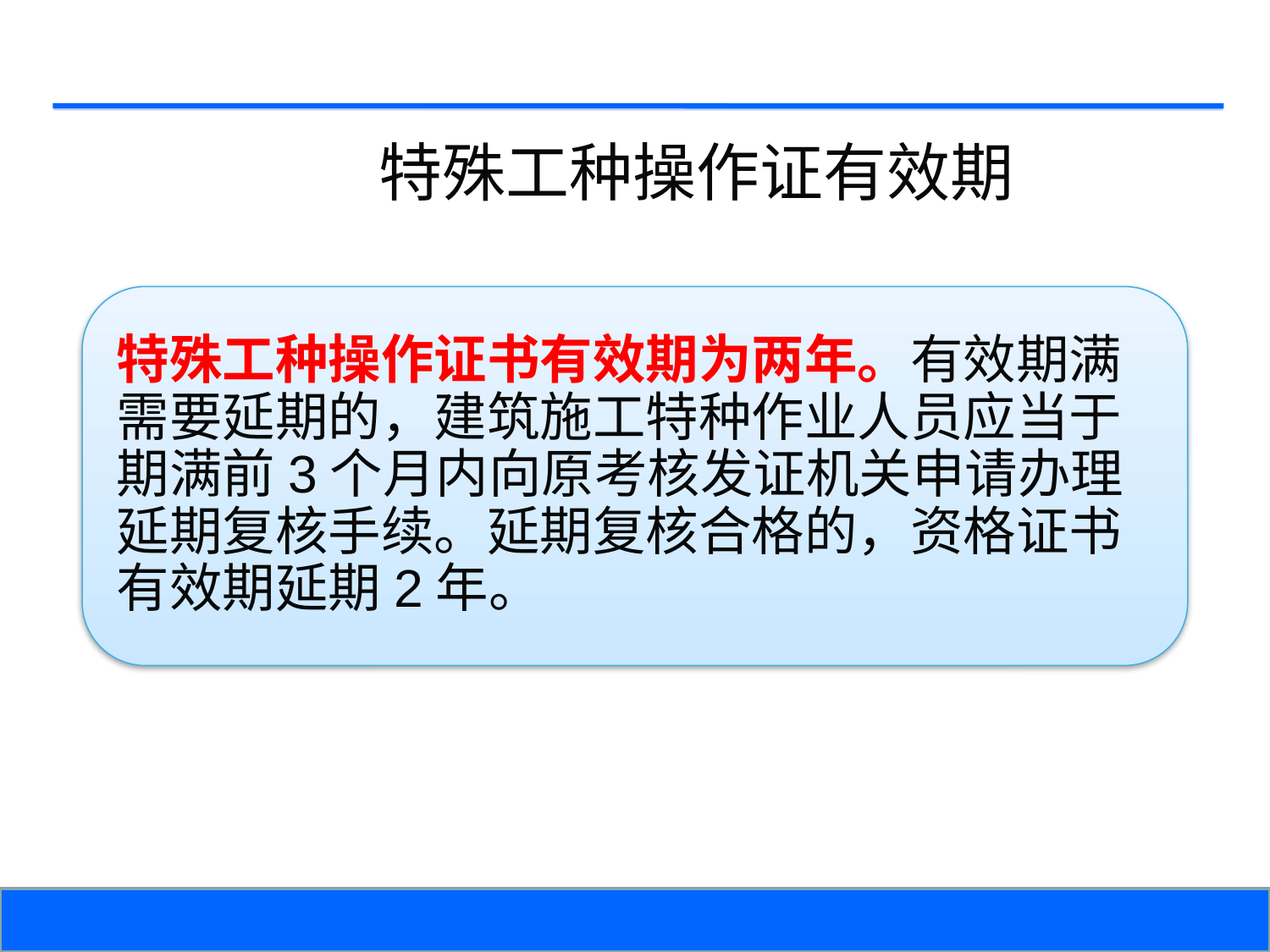

特殊工种操作证有效期

特殊工种操作证书有效期为两年。有效期满需要延期的，建筑施工特种作业人员应当于期满前3个月内向原考核发证机关申请办理延期复核手续。延期复核合格的，资格证书有效期延期2年。